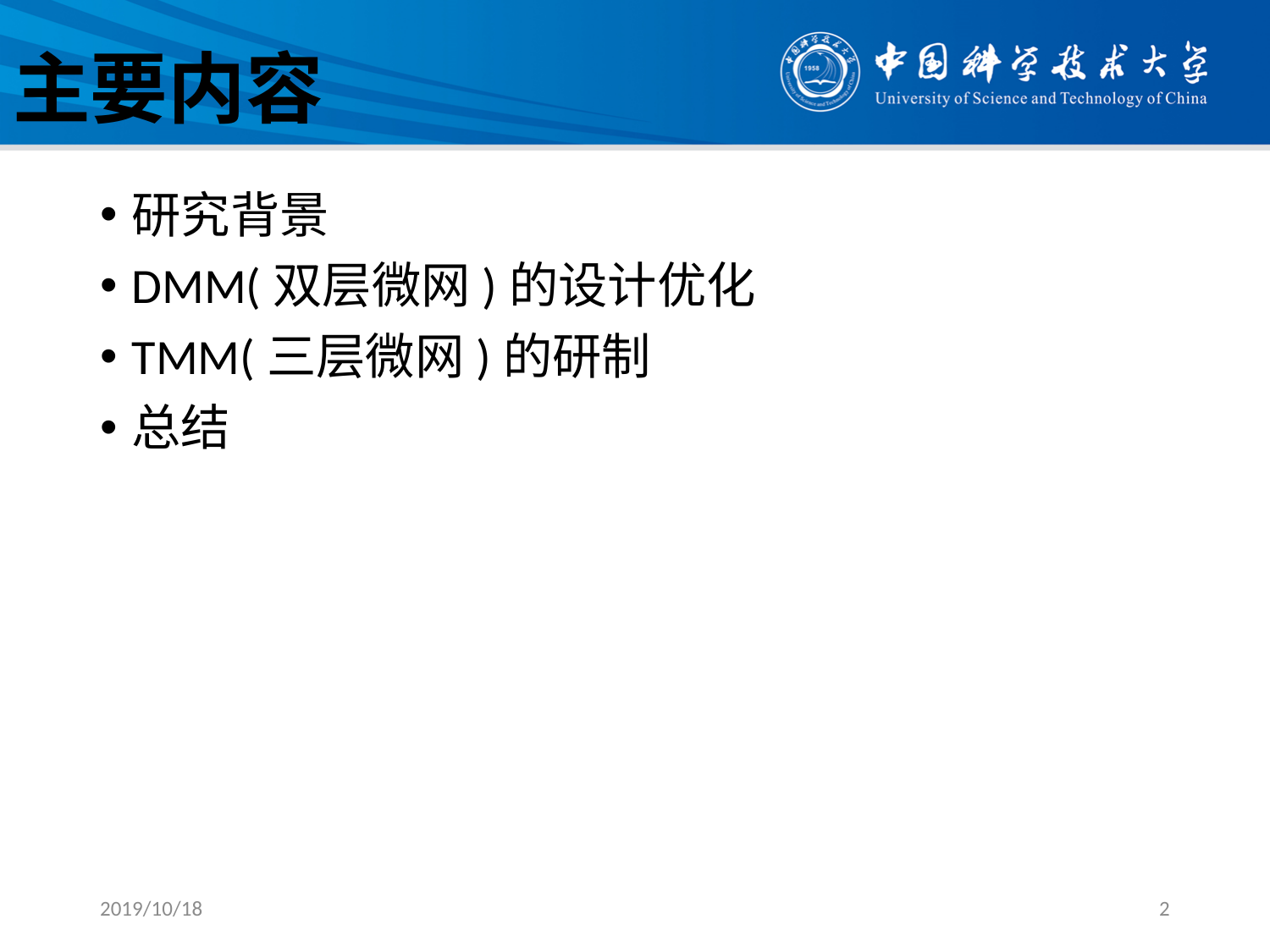

# 主要内容
研究背景
DMM(双层微网)的设计优化
TMM(三层微网)的研制
总结
2019/10/18
2